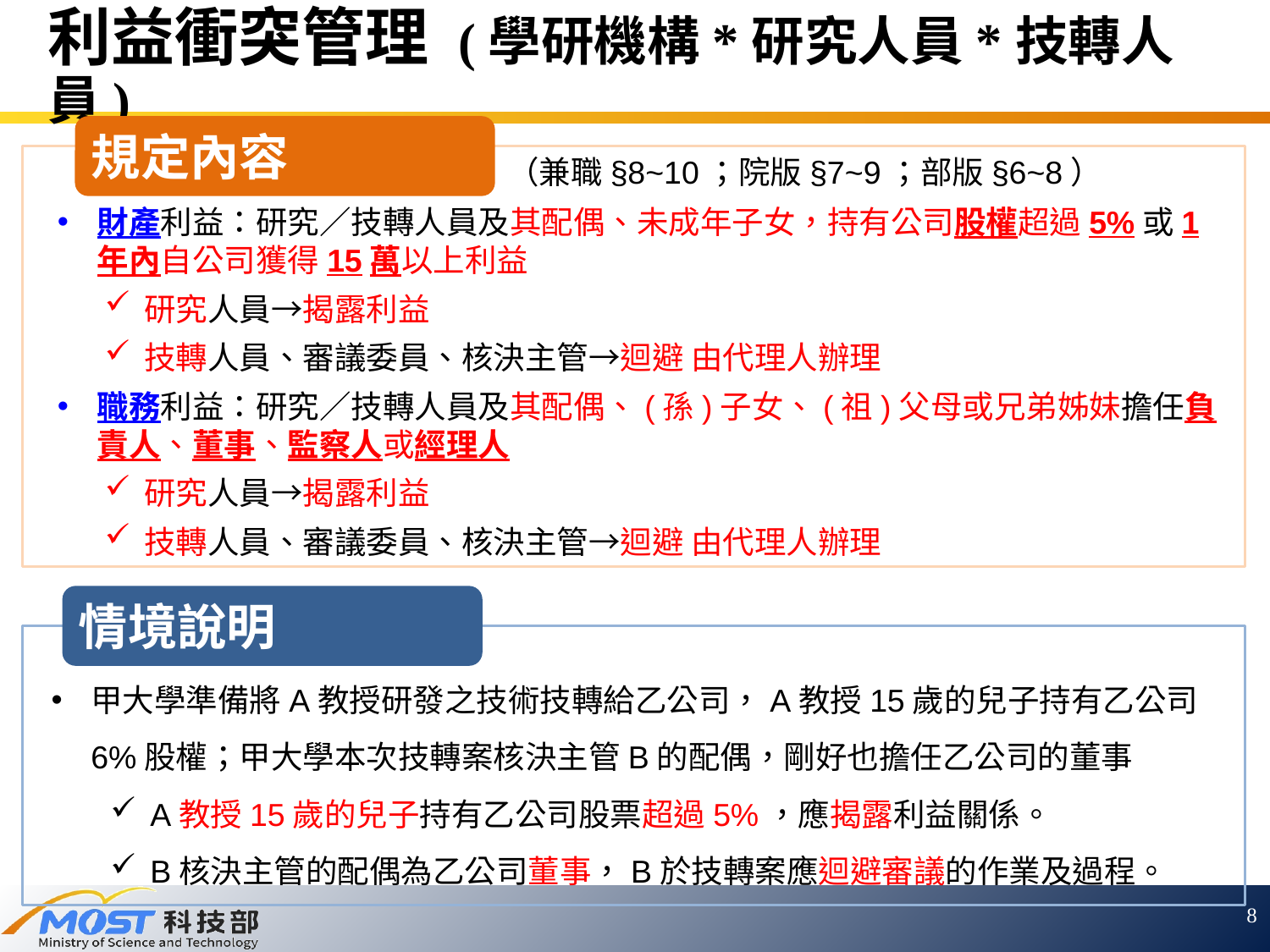

# 利益衝突管理 (學研機構*研究人員*技轉人員)
規定內容

（兼職§8~10；院版§7~9；部版§6~8）
財產利益：研究／技轉人員及其配偶、未成年子女，持有公司股權超過5%或1年內自公司獲得15萬以上利益
研究人員→揭露利益
技轉人員、審議委員、核決主管→迴避 由代理人辦理
職務利益：研究／技轉人員及其配偶、(孫)子女、(祖)父母或兄弟姊妹擔任負責人、董事、監察人或經理人
研究人員→揭露利益
技轉人員、審議委員、核決主管→迴避 由代理人辦理
情境說明

甲大學準備將A教授研發之技術技轉給乙公司，A教授15歲的兒子持有乙公司6%股權；甲大學本次技轉案核決主管B的配偶，剛好也擔任乙公司的董事
A教授15歲的兒子持有乙公司股票超過5%，應揭露利益關係。
B核決主管的配偶為乙公司董事，B於技轉案應迴避審議的作業及過程。
8